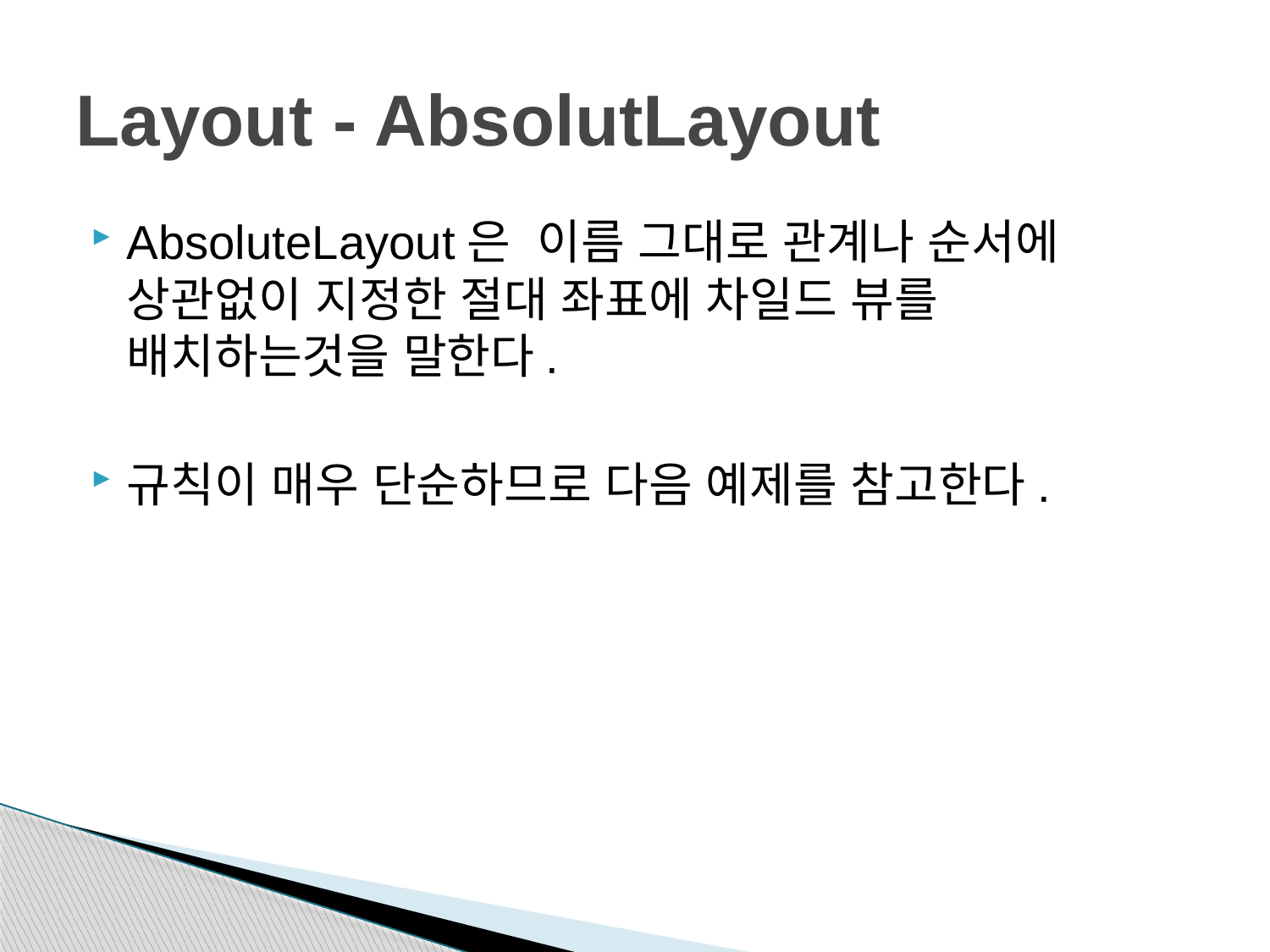

# Layout - AbsolutLayout
AbsoluteLayout은  이름 그대로 관계나 순서에 상관없이 지정한 절대 좌표에 차일드 뷰를 배치하는것을 말한다.

규칙이 매우 단순하므로 다음 예제를 참고한다.